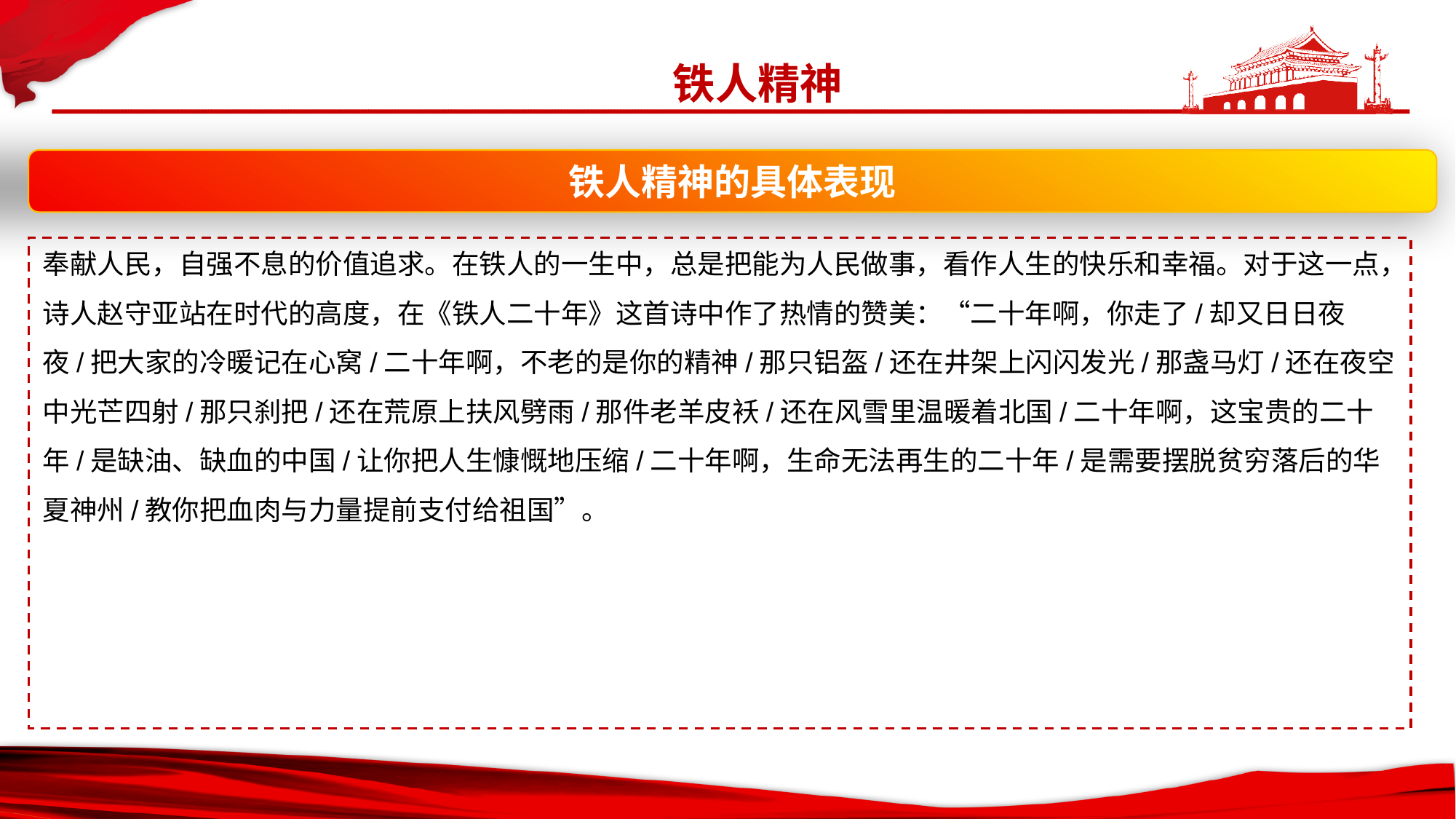

铁人精神
铁人精神的具体表现
奉献人民，自强不息的价值追求。在铁人的一生中，总是把能为人民做事，看作人生的快乐和幸福。对于这一点，诗人赵守亚站在时代的高度，在《铁人二十年》这首诗中作了热情的赞美：“二十年啊，你走了/却又日日夜夜/把大家的冷暖记在心窝/二十年啊，不老的是你的精神/那只铝盔/还在井架上闪闪发光/那盏马灯/还在夜空中光芒四射/那只刹把/还在荒原上扶风劈雨/那件老羊皮袄/还在风雪里温暖着北国/二十年啊，这宝贵的二十年/是缺油、缺血的中国/让你把人生慷慨地压缩/二十年啊，生命无法再生的二十年/是需要摆脱贫穷落后的华夏神州/教你把血肉与力量提前支付给祖国”。